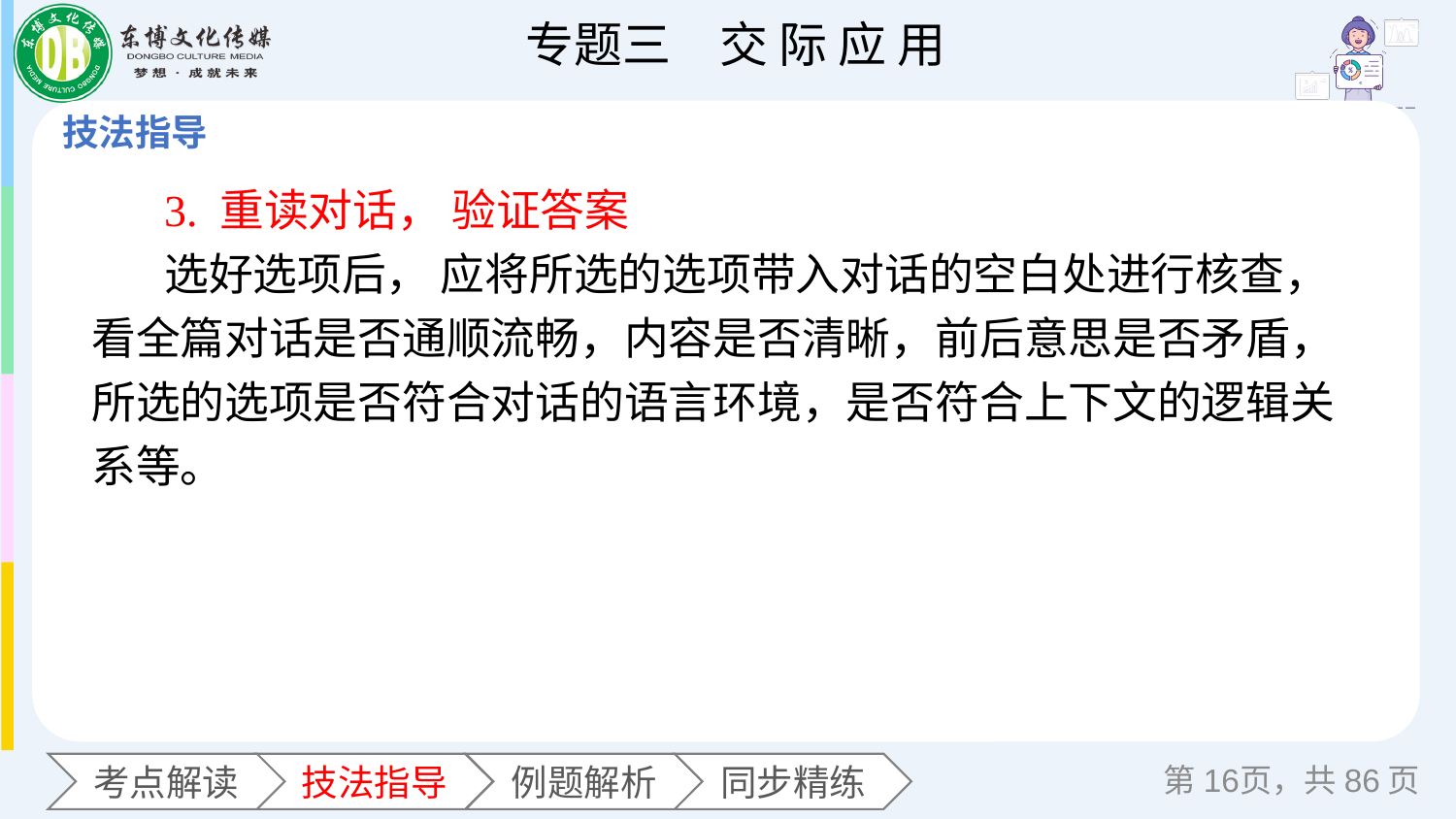

3. 重读对话， 验证答案
选好选项后， 应将所选的选项带入对话的空白处进行核查，看全篇对话是否通顺流畅，内容是否清晰，前后意思是否矛盾，所选的选项是否符合对话的语言环境，是否符合上下文的逻辑关系等。
第16页，共86页